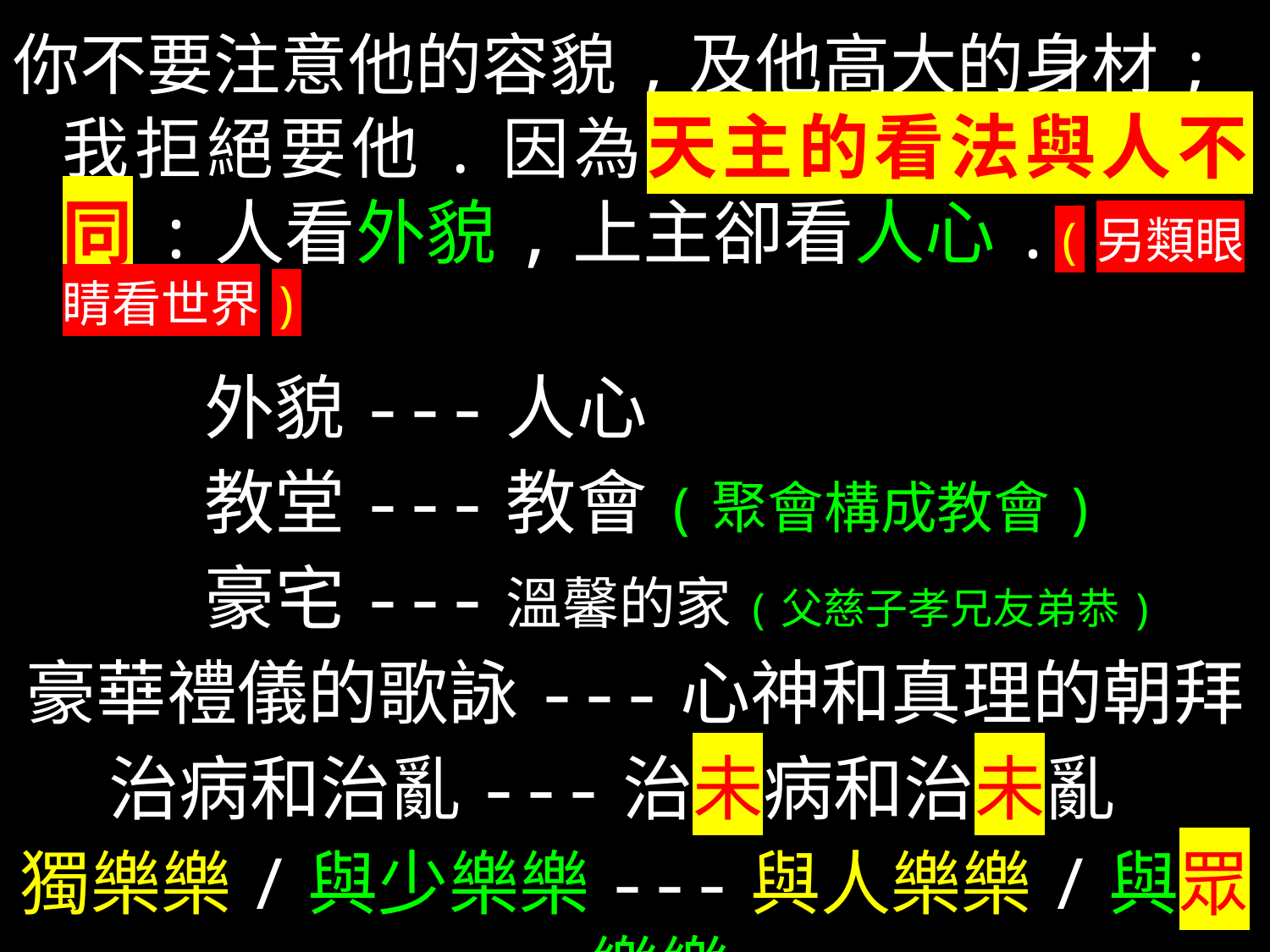

你不要注意他的容貌,及他高大的身材;我拒絕要他.因為天主的看法與人不同:人看外貌,上主卻看人心.(另類眼睛看世界)
           外貌---人心
           教堂---教會(聚會構成教會)
           豪宅---溫馨的家(父慈子孝兄友弟恭)
豪華禮儀的歌詠---心神和真理的朝拜
     治病和治亂---治未病和治未亂
獨樂樂/與少樂樂---與人樂樂/與眾樂樂